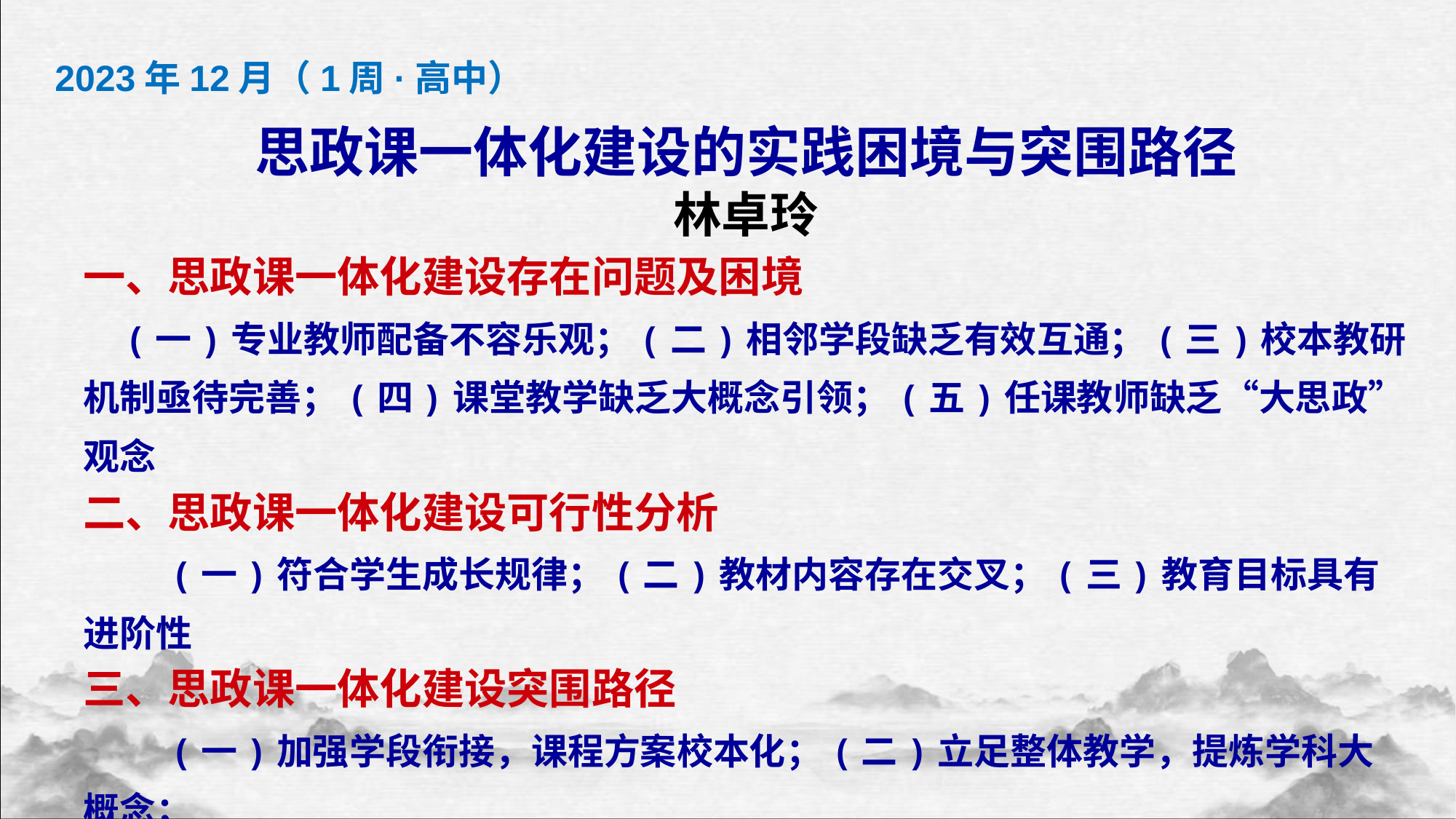

2023年12月（1周·高中）

思政课一体化建设的实践困境与突围路径
林卓玲
一、思政课一体化建设存在问题及困境
    (一)专业教师配备不容乐观；(二)相邻学段缺乏有效互通；(三)校本教研机制亟待完善；(四)课堂教学缺乏大概念引领；(五)任课教师缺乏“大思政”观念
二、思政课一体化建设可行性分析
    (一)符合学生成长规律；(二)教材内容存在交叉；(三)教育目标具有进阶性
三、思政课一体化建设突围路径
    (一)加强学段衔接，课程方案校本化；(二)立足整体教学，提炼学科大概念；
(三)探索进阶研训，创建教研训共同体；(四)纵横协同联动，构建院室协作共同体